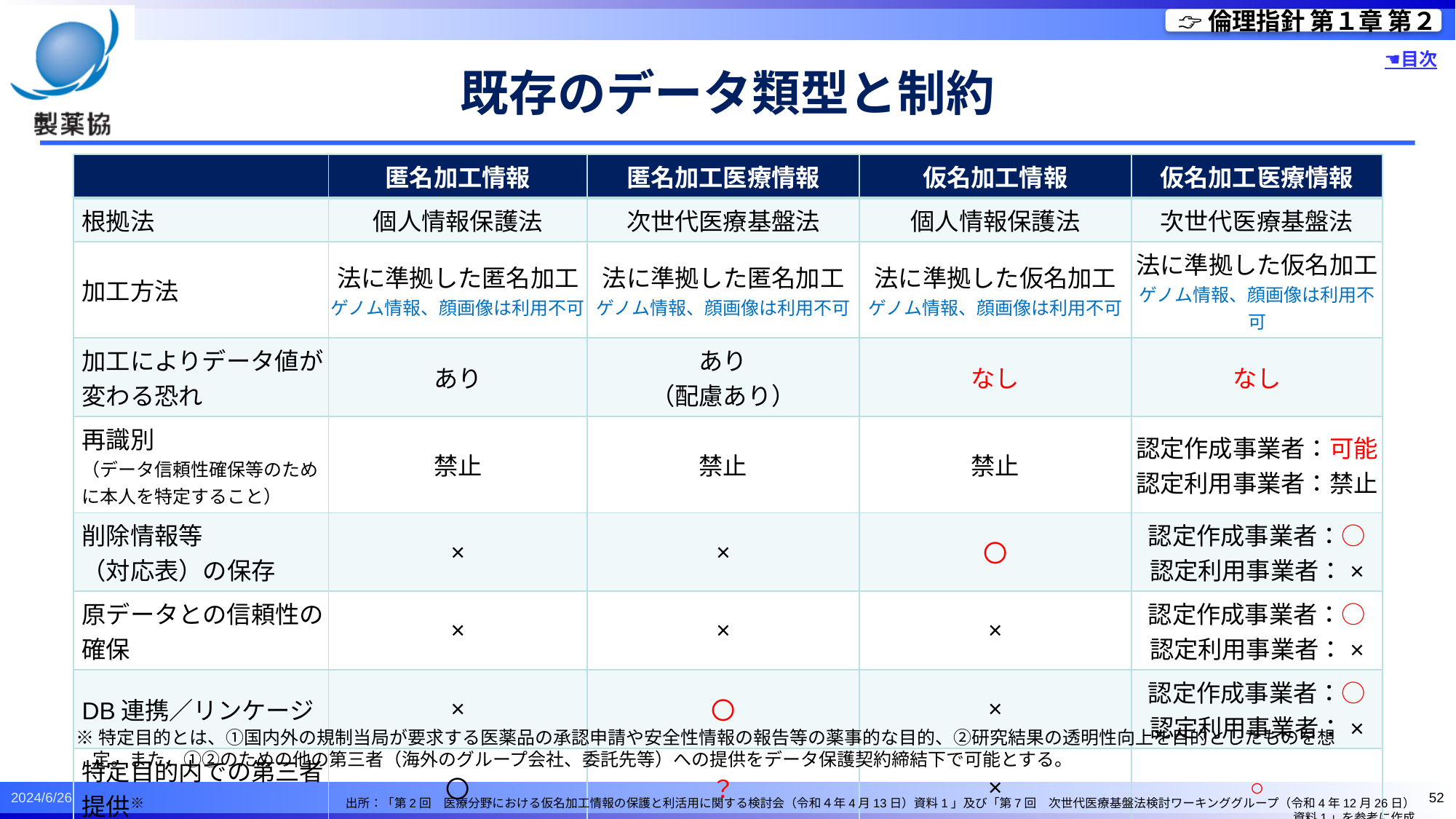

👉倫理指針 第１章 第２
☚目次
# 既存のデータ類型と制約
|  | 匿名加工情報 | 匿名加工医療情報 | 仮名加工情報 | 仮名加工医療情報 |
| --- | --- | --- | --- | --- |
| 根拠法 | 個人情報保護法 | 次世代医療基盤法 | 個人情報保護法 | 次世代医療基盤法 |
| 加工方法 | 法に準拠した匿名加工 ゲノム情報、顔画像は利用不可 | 法に準拠した匿名加工 ゲノム情報、顔画像は利用不可 | 法に準拠した仮名加工 ゲノム情報、顔画像は利用不可 | 法に準拠した仮名加工 ゲノム情報、顔画像は利用不可 |
| 加工によりデータ値が 変わる恐れ | あり | あり （配慮あり） | なし | なし |
| 再識別 （データ信頼性確保等のため に本人を特定すること） | 禁止 | 禁止 | 禁止 | 認定作成事業者：可能 認定利用事業者：禁止 |
| 削除情報等 （対応表）の保存 | × | × | 〇 | 認定作成事業者：○ 認定利用事業者：× |
| 原データとの信頼性の確保 | × | × | × | 認定作成事業者：○ 認定利用事業者：× |
| DB連携／リンケージ | × | 〇 | × | 認定作成事業者：○ 認定利用事業者：× |
| 特定目的内での第三者提供※ | 〇 | ？ | × | ○ |
※特定目的とは、①国内外の規制当局が要求する医薬品の承認申請や安全性情報の報告等の薬事的な目的、②研究結果の透明性向上を目的としたものを想定。また、①②のための他の第三者（海外のグループ会社、委託先等）への提供をデータ保護契約締結下で可能とする。
2024/6/26
52
出所：「第2回　医療分野における仮名加工情報の保護と利活用に関する検討会（令和４年4月13日）資料1」及び「第7回　次世代医療基盤法検討ワーキンググループ（令和4年12月26日）資料1」を参考に作成